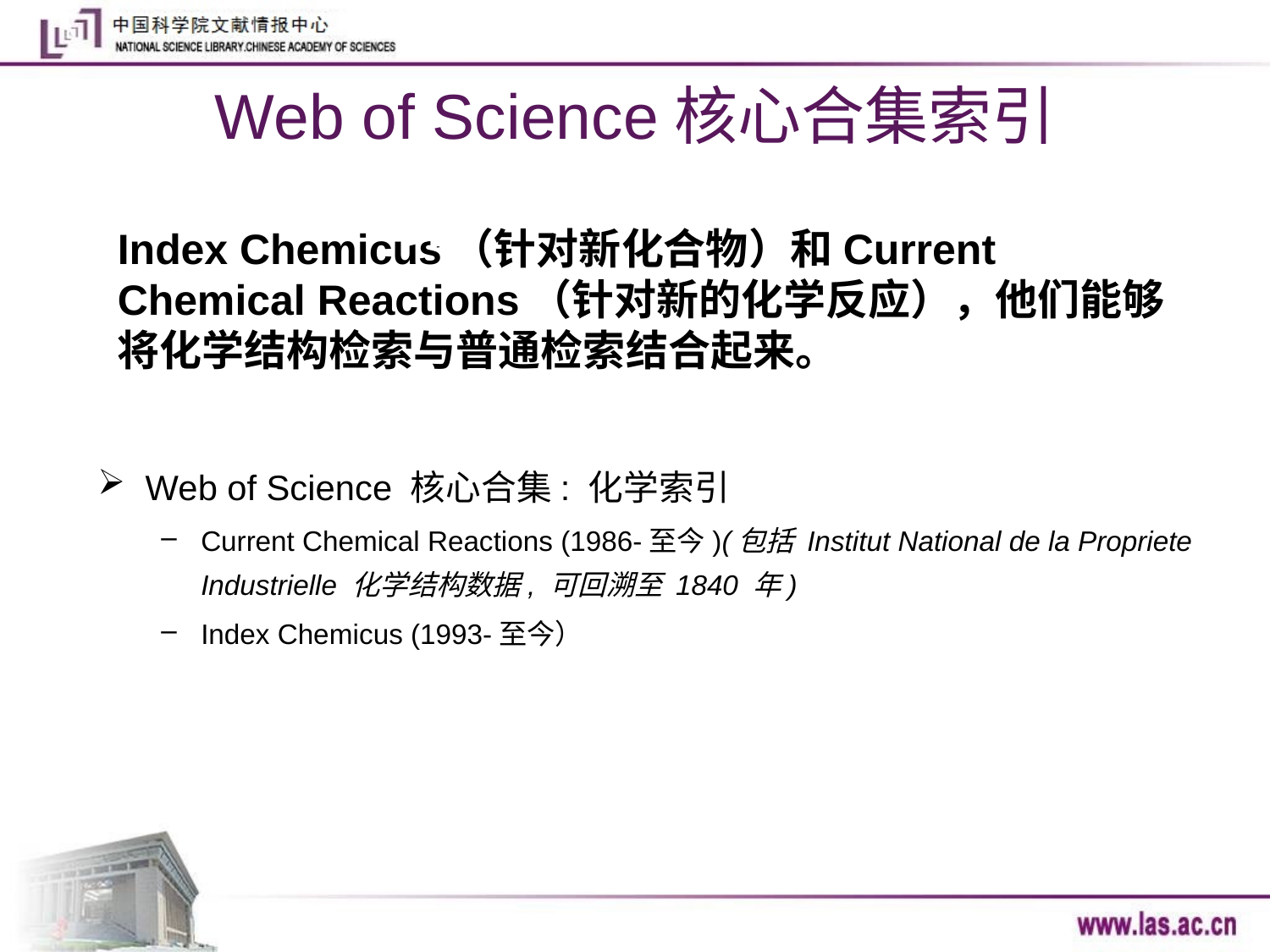

三、Web of Science核心集合介绍
# Web of Science核心合集索引
Index Chemicus（针对新化合物）和Current Chemical Reactions（针对新的化学反应），他们能够将化学结构检索与普通检索结合起来。
Web of Science 核心合集: 化学索引
Current Chemical Reactions (1986-至今)(包括 Institut National de la Propriete Industrielle 化学结构数据, 可回溯至 1840 年)
Index Chemicus (1993-至今）